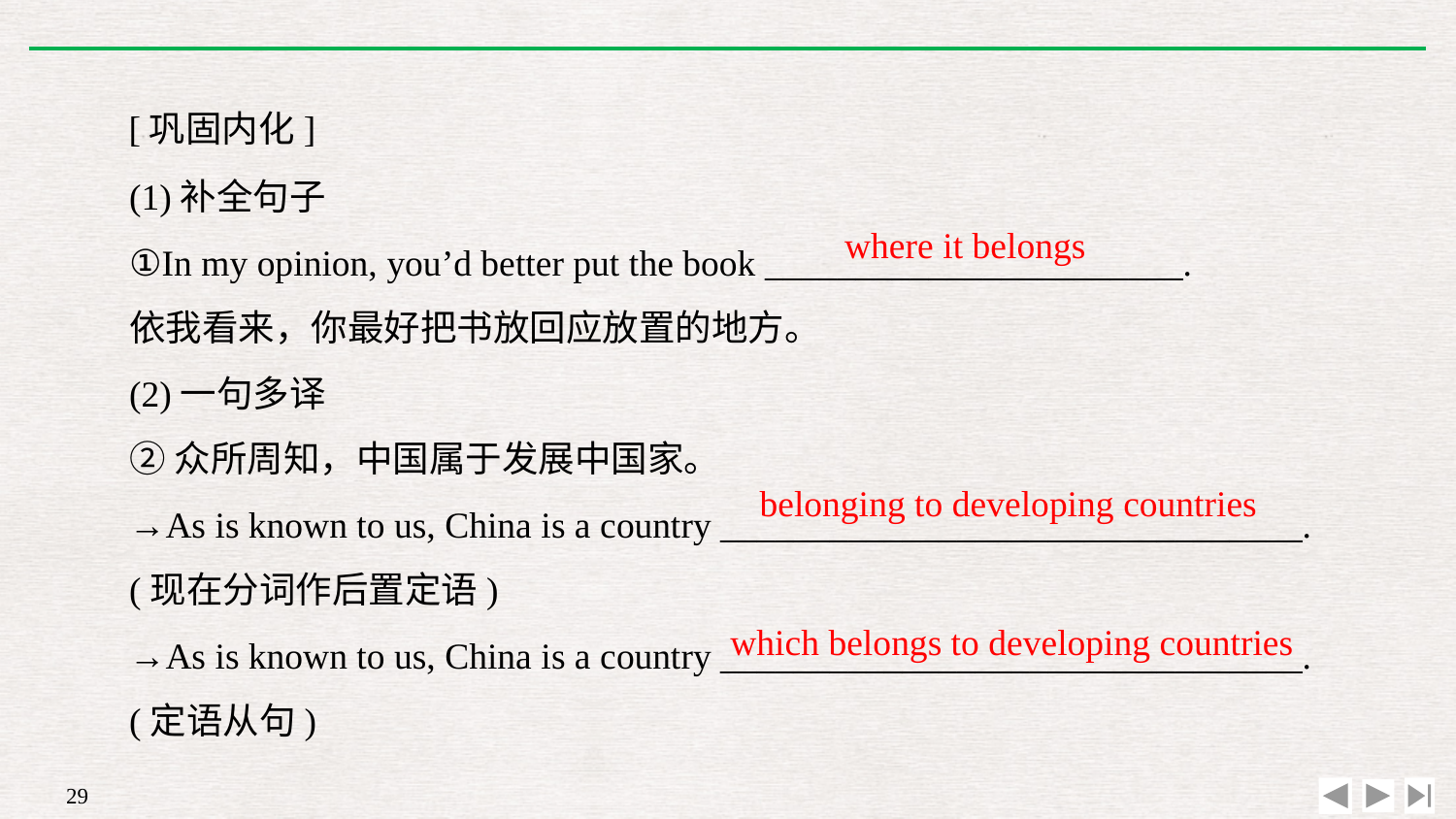

[巩固内化]
(1)补全句子
①In my opinion, you’d better put the book _______________________.
依我看来，你最好把书放回应放置的地方。
(2)一句多译
②众所周知，中国属于发展中国家。
→As is known to us, China is a country ________________________________.
(现在分词作后置定语)
→As is known to us, China is a country ________________________________.
(定语从句)
where it belongs
belonging to developing countries
which belongs to developing countries